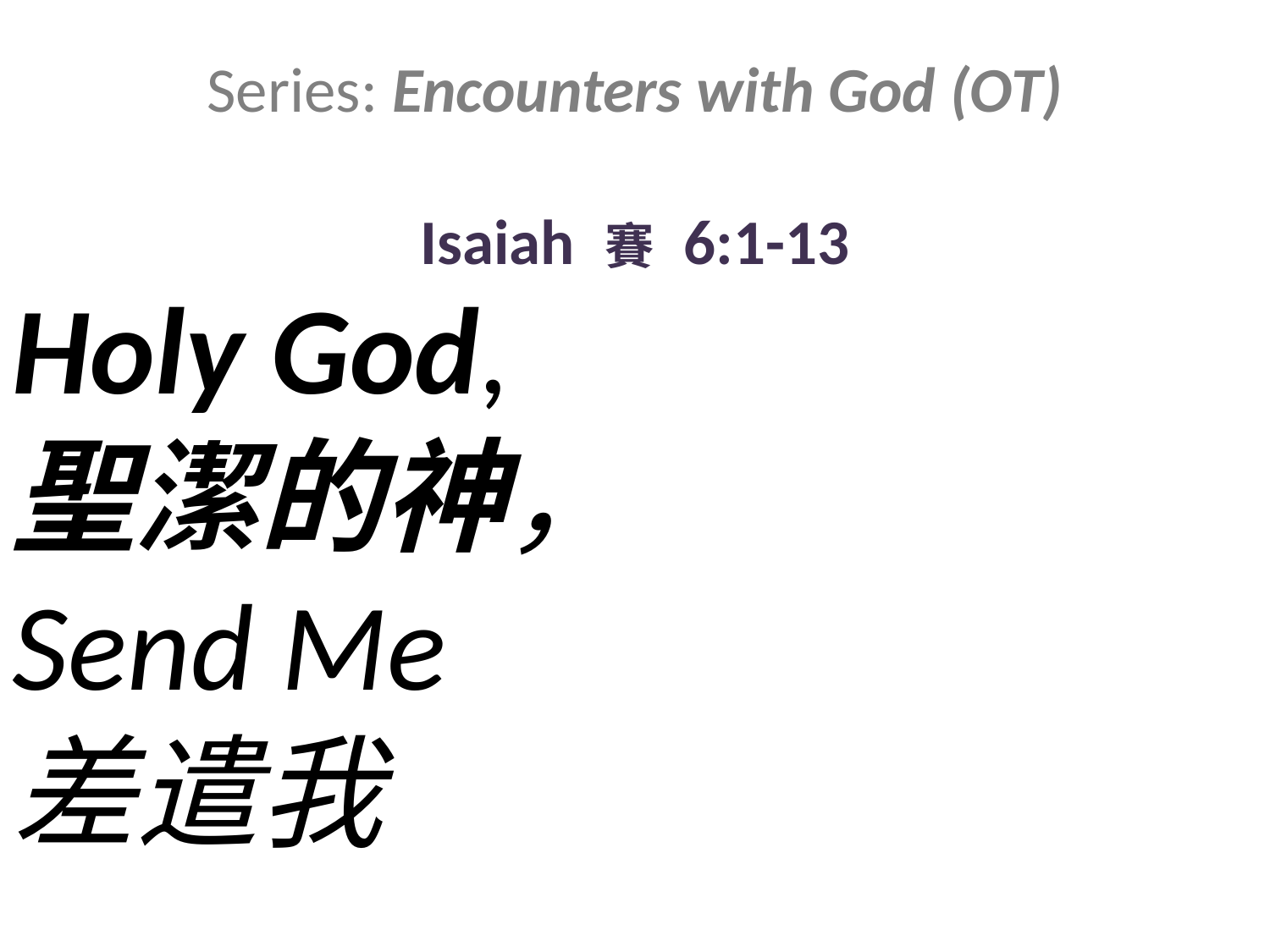

Series: Encounters with God (OT)

Isaiah 賽 6:1-13
Holy God,
聖潔的神，
Send Me
差遣我